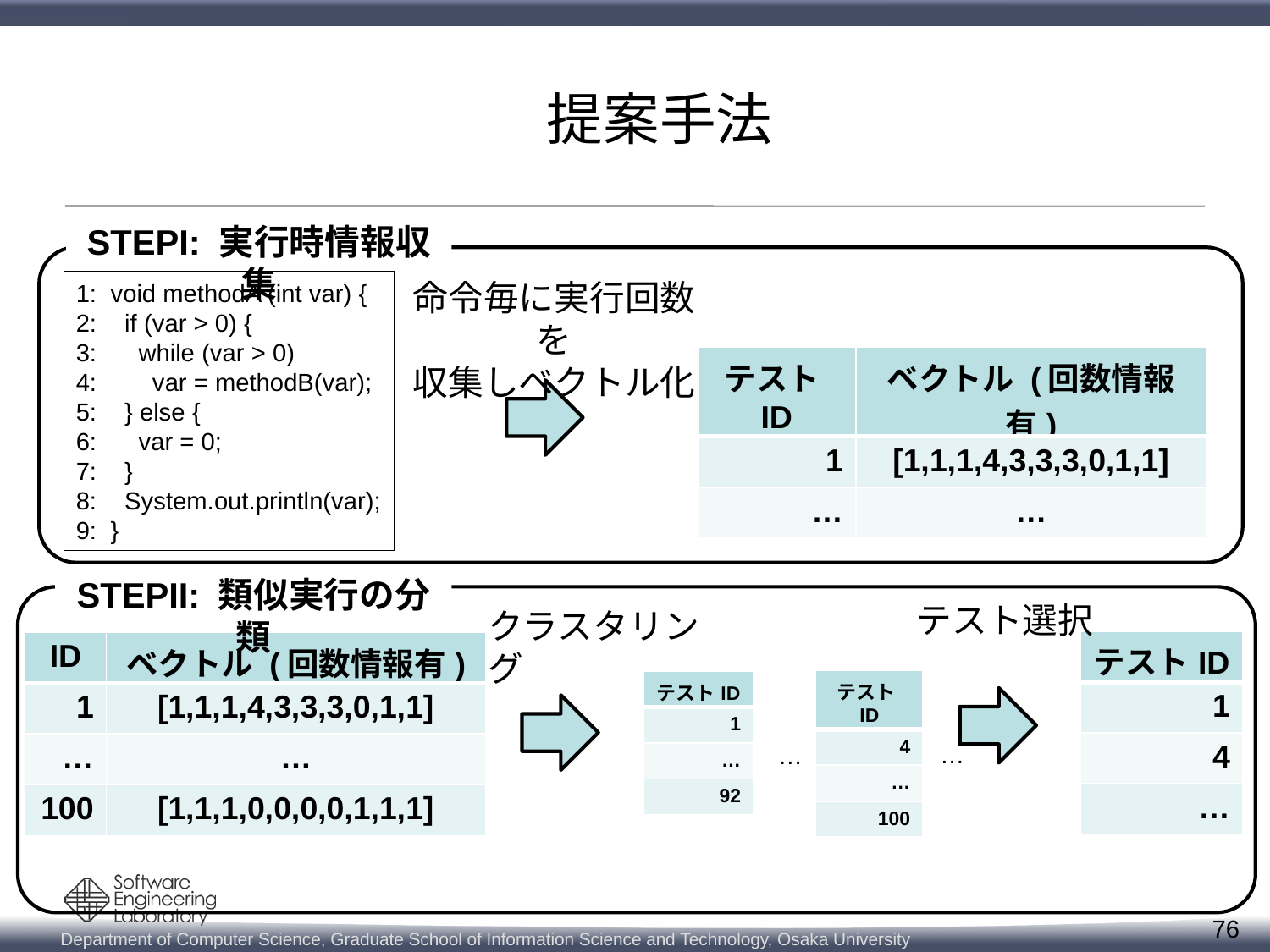

提案手法
STEPI: 実行時情報収集

命令毎に実行回数を
収集しベクトル化
1:  void methodA (int var) {
2:    if (var > 0) {
3:      while (var > 0)
4:        var = methodB(var);
5:    } else {
6:      var = 0;
7:    }
8:    System.out.println(var);
9:  }
| テストID | ベクトル (回数情報有) |
| --- | --- |
| 1 | [1,1,1,4,3,3,3,0,1,1] |
| … | … |

STEPII: 類似実行の分類

テスト選択
クラスタリング
| テストID |
| --- |
| 1 |
| 4 |
| … |
| ID | ベクトル (回数情報有) |
| --- | --- |
| 1 | [1,1,1,4,3,3,3,0,1,1] |
| … | … |
| 100 | [1,1,1,0,0,0,0,1,1,1] |
| テストID |
| --- |
| 4 |
| … |
| 100 |
| テストID |
| --- |
| 1 |
| … |
| 92 |

…
…
76